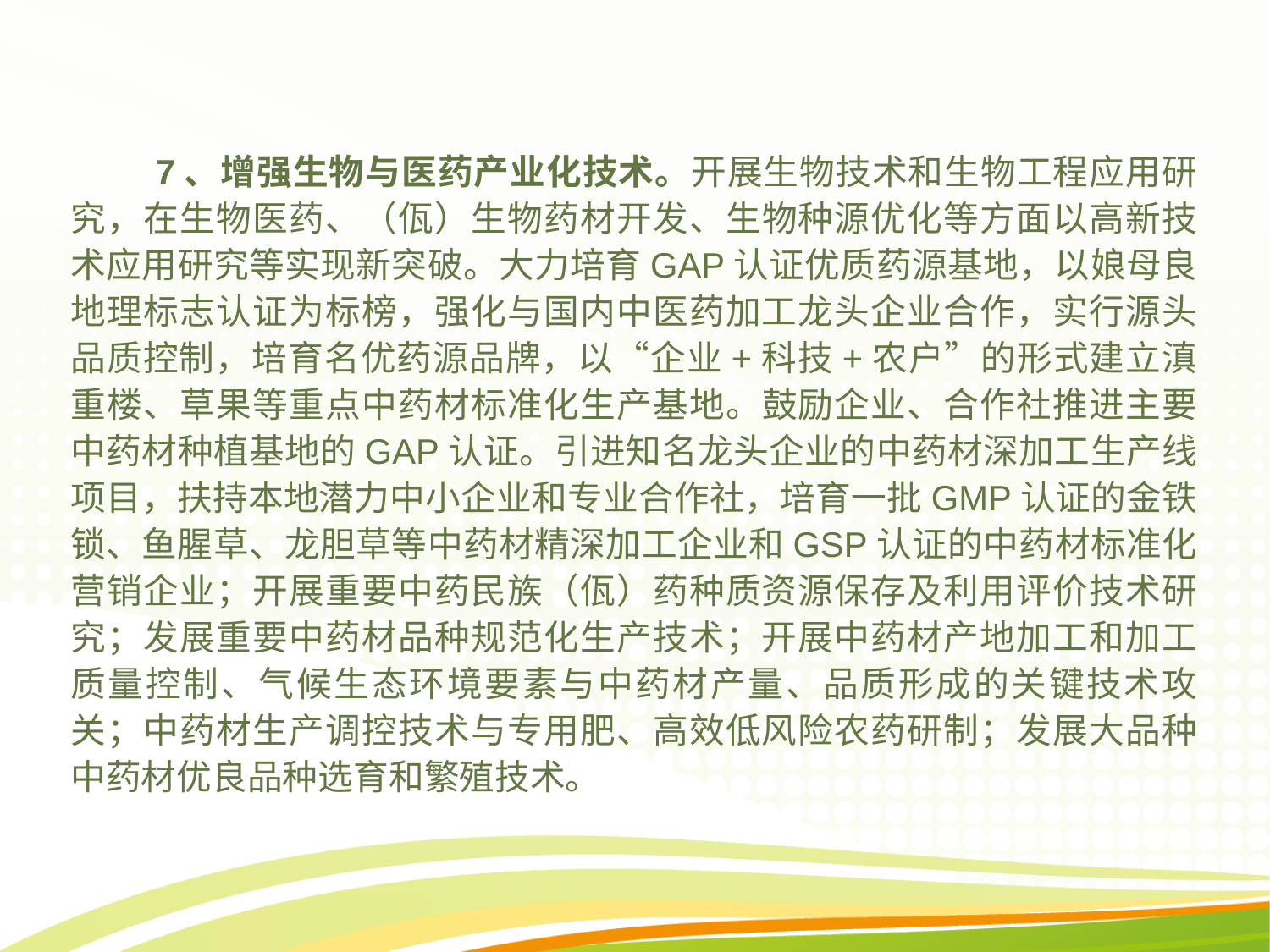

7、增强生物与医药产业化技术。开展生物技术和生物工程应用研究，在生物医药、（佤）生物药材开发、生物种源优化等方面以高新技术应用研究等实现新突破。大力培育GAP认证优质药源基地，以娘母良地理标志认证为标榜，强化与国内中医药加工龙头企业合作，实行源头品质控制，培育名优药源品牌，以“企业+科技+农户”的形式建立滇重楼、草果等重点中药材标准化生产基地。鼓励企业、合作社推进主要中药材种植基地的GAP认证。引进知名龙头企业的中药材深加工生产线项目，扶持本地潜力中小企业和专业合作社，培育一批GMP认证的金铁锁、鱼腥草、龙胆草等中药材精深加工企业和GSP认证的中药材标准化营销企业；开展重要中药民族（佤）药种质资源保存及利用评价技术研究；发展重要中药材品种规范化生产技术；开展中药材产地加工和加工质量控制、气候生态环境要素与中药材产量、品质形成的关键技术攻关；中药材生产调控技术与专用肥、高效低风险农药研制；发展大品种中药材优良品种选育和繁殖技术。